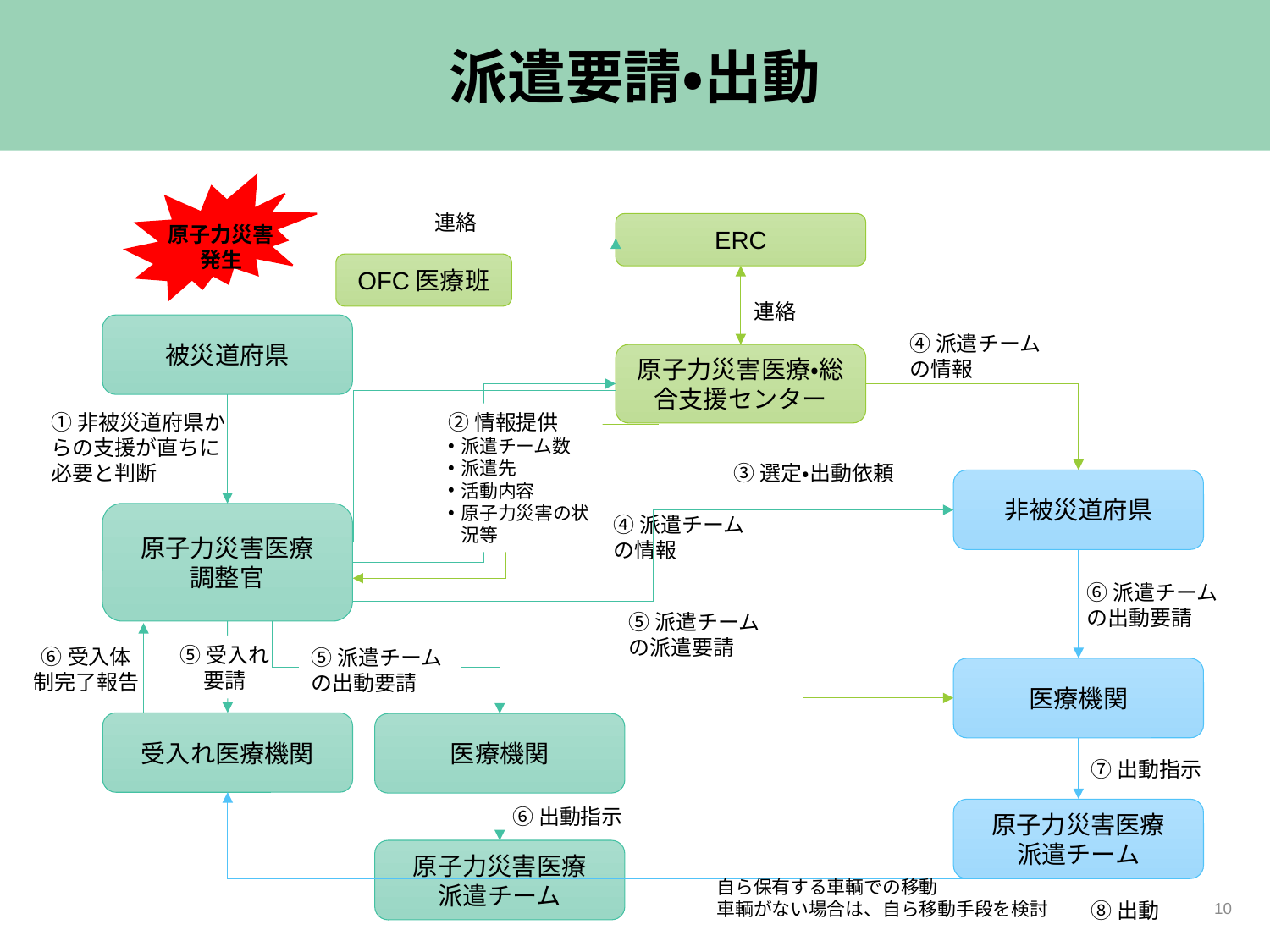

# 派遣要請・出動

原子力災害
発生
連絡
ERC
OFC医療班
連絡
被災道府県
④派遣チームの情報
原子力災害医療・総合支援センター
①非被災道府県からの支援が直ちに必要と判断
②情報提供
派遣チーム数
派遣先
活動内容
原子力災害の状況等
③選定・出動依頼
非被災道府県
原子力災害医療
調整官
④派遣チームの情報
⑥派遣チームの出動要請

⑤派遣チームの派遣要請
⑤受入れ要請
⑥受入体制完了報告
⑤派遣チームの出動要請
医療機関
受入れ医療機関
医療機関
⑦出動指示
⑥出動指示
原子力災害医療
派遣チーム
原子力災害医療
派遣チーム
自ら保有する車輌での移動
車輌がない場合は、自ら移動手段を検討
10
⑧出動